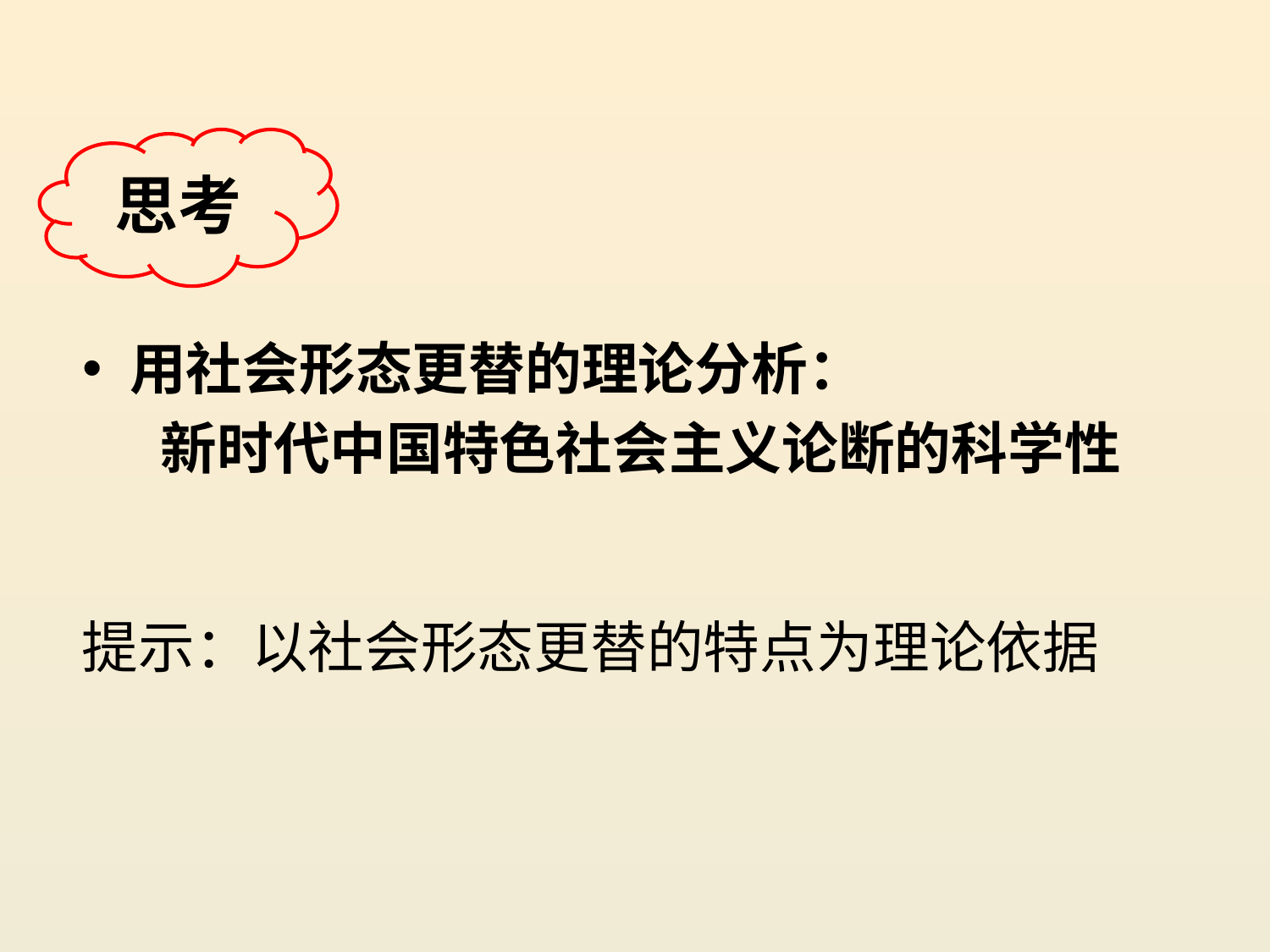

#
思考
用社会形态更替的理论分析：
新时代中国特色社会主义论断的科学性

提示：以社会形态更替的特点为理论依据